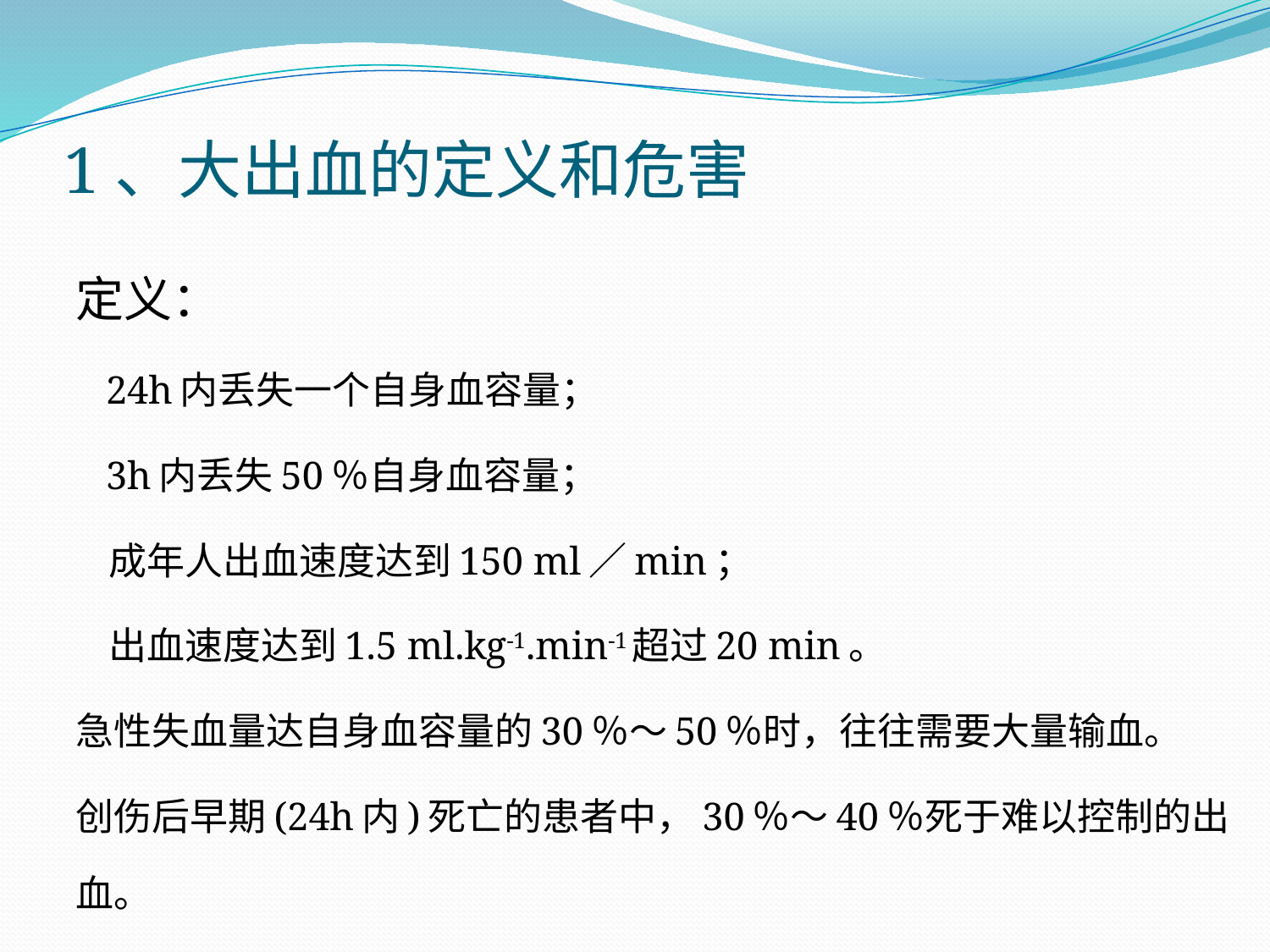

# 1、大出血的定义和危害
定义：
   24h内丢失一个自身血容量；
   3h内丢失50％自身血容量；
   成年人出血速度达到150 ml／min；
   出血速度达到1.5 ml.kg-1.min-1超过20 min。
急性失血量达自身血容量的30％～50％时，往往需要大量输血。
创伤后早期(24h内)死亡的患者中，30％～40％死于难以控制的出血。